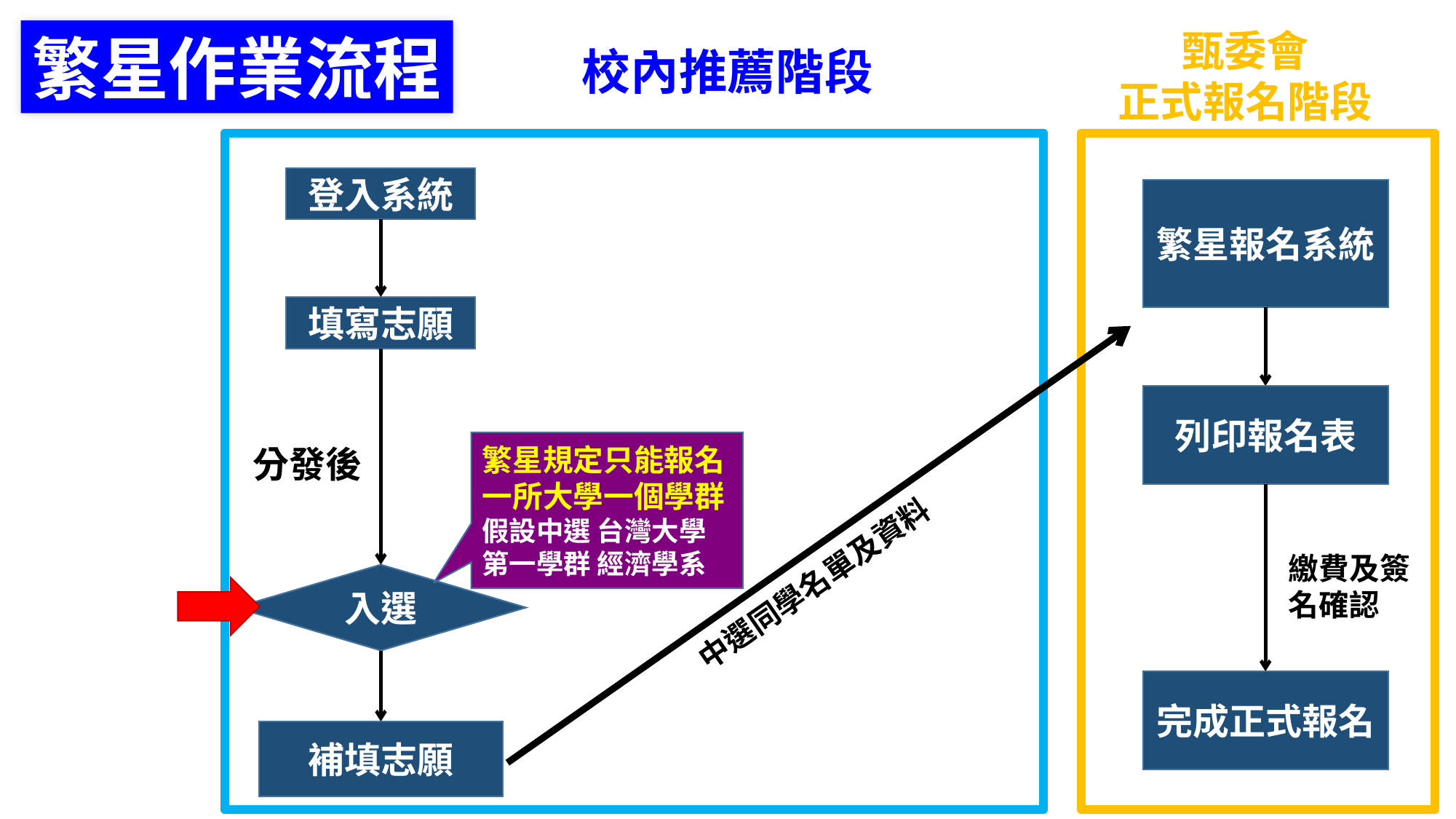

甄委會
正式報名階段
繁星作業流程
校內推薦階段

登入系統
繁星報名系統
填寫志願
列印報名表
繁星規定只能報名
一所大學一個學群
假設中選 台灣大學
第一學群 經濟學系
分發後
繳費及簽名確認
中選同學名單及資料
入選

完成正式報名
補填志願